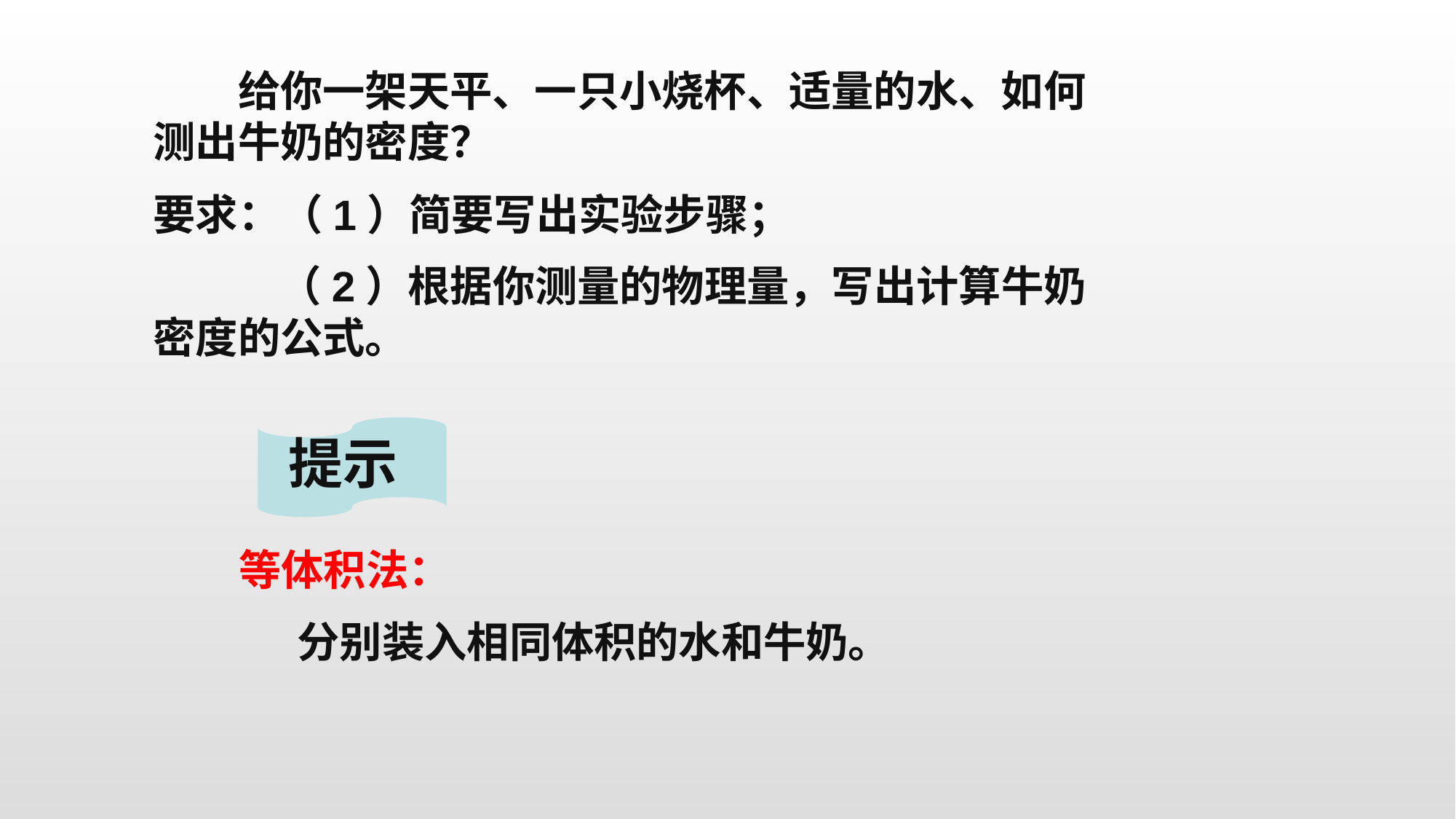

给你一架天平、一只小烧杯、适量的水、如何测出牛奶的密度？
要求：（1）简要写出实验步骤；
            （2）根据你测量的物理量，写出计算牛奶密度的公式。

提示
等体积法：
     分别装入相同体积的水和牛奶。